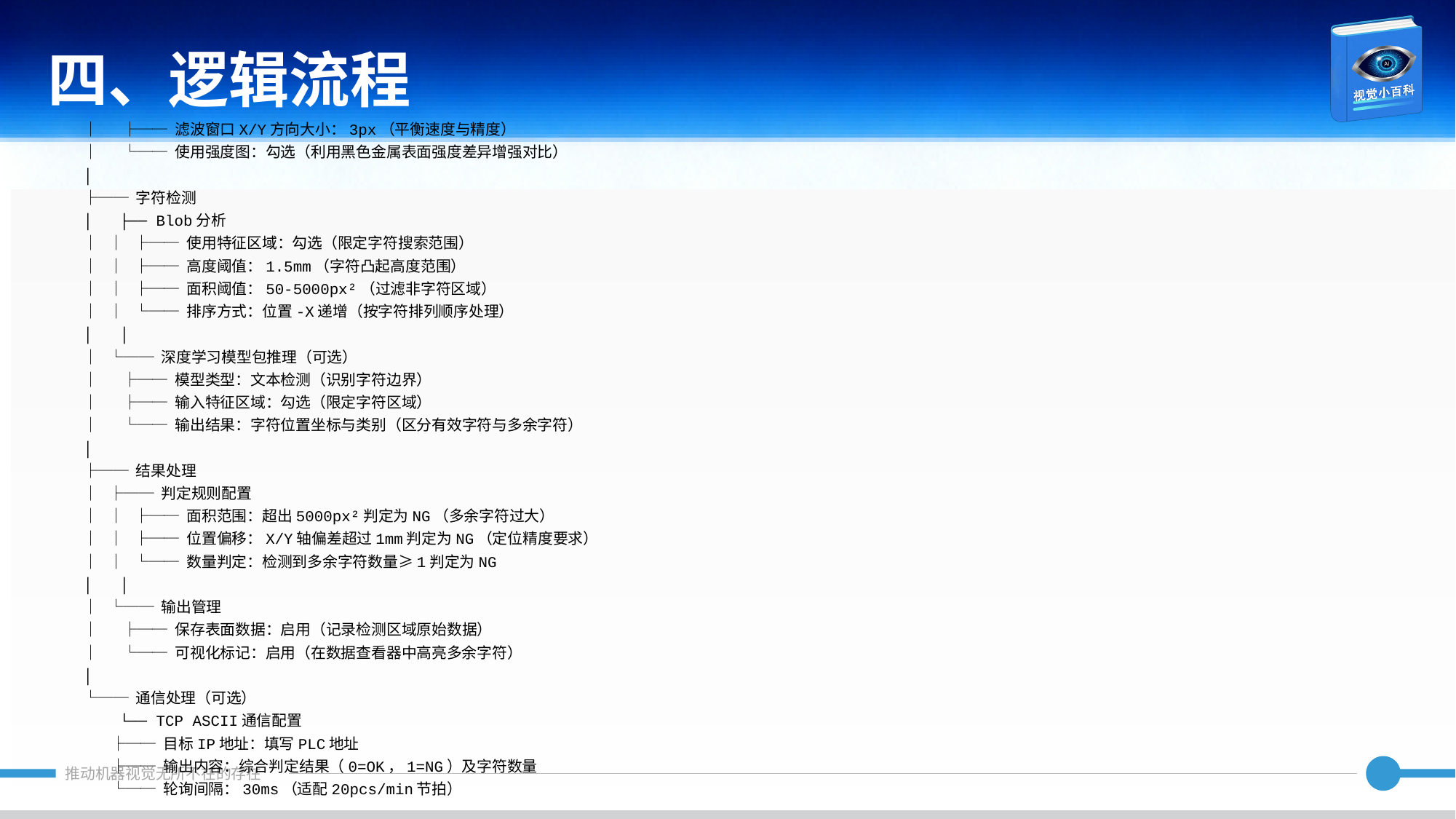

四、逻辑流程

│       ├── 滤波窗口X/Y方向大小：3px（平衡速度与精度）
│       └── 使用强度图：勾选（利用黑色金属表面强度差异增强对比）
│
├── 字符检测
│   ├── Blob分析
│   │   ├── 使用特征区域：勾选（限定字符搜索范围）
│   │   ├── 高度阈值：1.5mm（字符凸起高度范围）
│   │   ├── 面积阈值：50-5000px²（过滤非字符区域）
│   │   └── 排序方式：位置-X递增（按字符排列顺序处理）
│   │
│   └── 深度学习模型包推理（可选）
│       ├── 模型类型：文本检测（识别字符边界）
│       ├── 输入特征区域：勾选（限定字符区域）
│       └── 输出结果：字符位置坐标与类别（区分有效字符与多余字符）
│
├── 结果处理
│   ├── 判定规则配置
│   │   ├── 面积范围：超出5000px²判定为NG（多余字符过大）
│   │   ├── 位置偏移：X/Y轴偏差超过1mm判定为NG（定位精度要求）
│   │   └── 数量判定：检测到多余字符数量≥1判定为NG
│   │
│   └── 输出管理
│       ├── 保存表面数据：启用（记录检测区域原始数据）
│       └── 可视化标记：启用（在数据查看器中高亮多余字符）
│
└── 通信处理（可选）
    └── TCP ASCII通信配置
        ├── 目标IP地址：填写PLC地址
        ├── 输出内容：综合判定结果（0=OK，1=NG）及字符数量
        └── 轮询间隔：30ms（适配20pcs/min节拍）
10